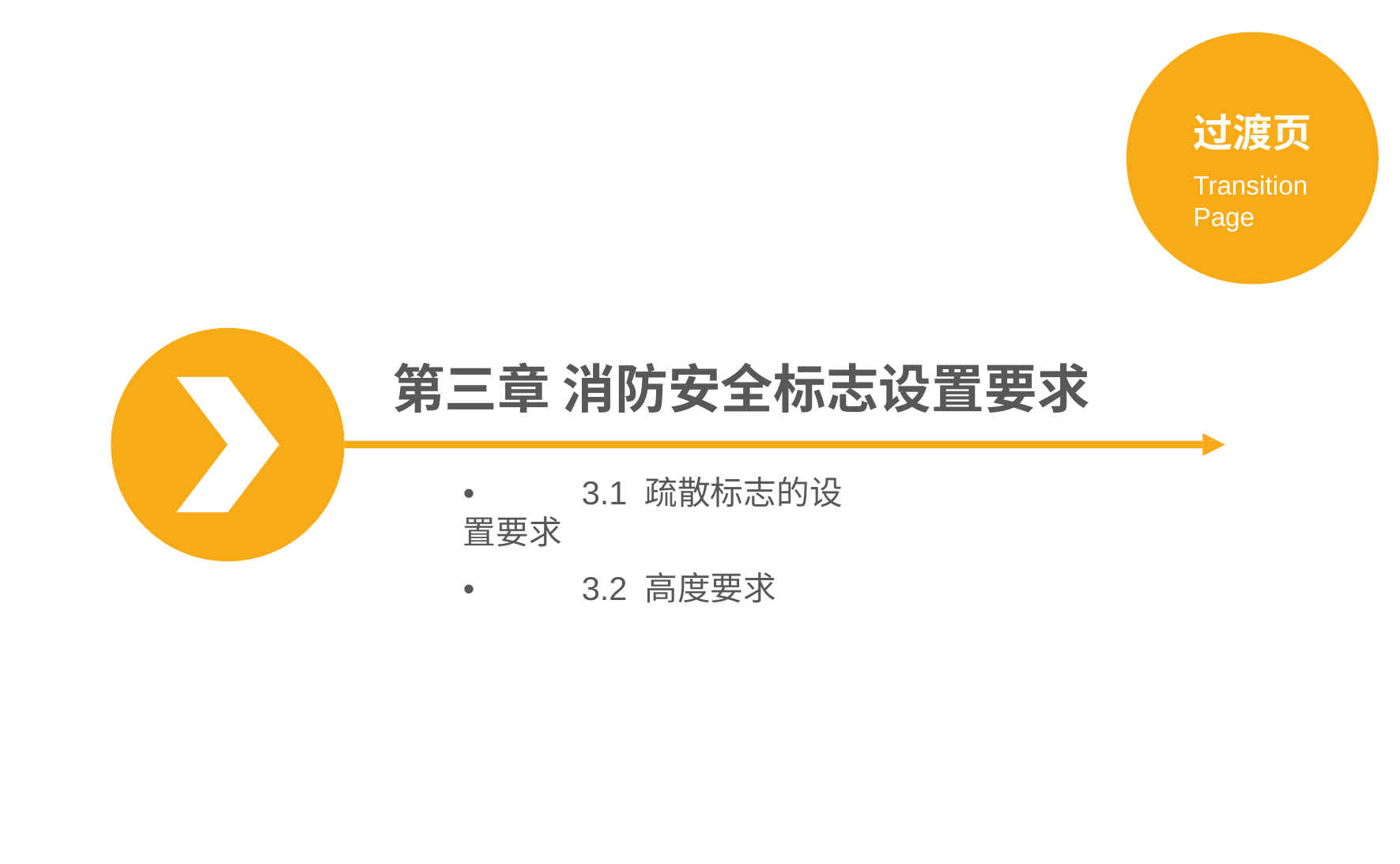

过渡页
Transition Page
第三章 消防安全标志设置要求
•	3.1 疏散标志的设置要求
•	3.2 高度要求